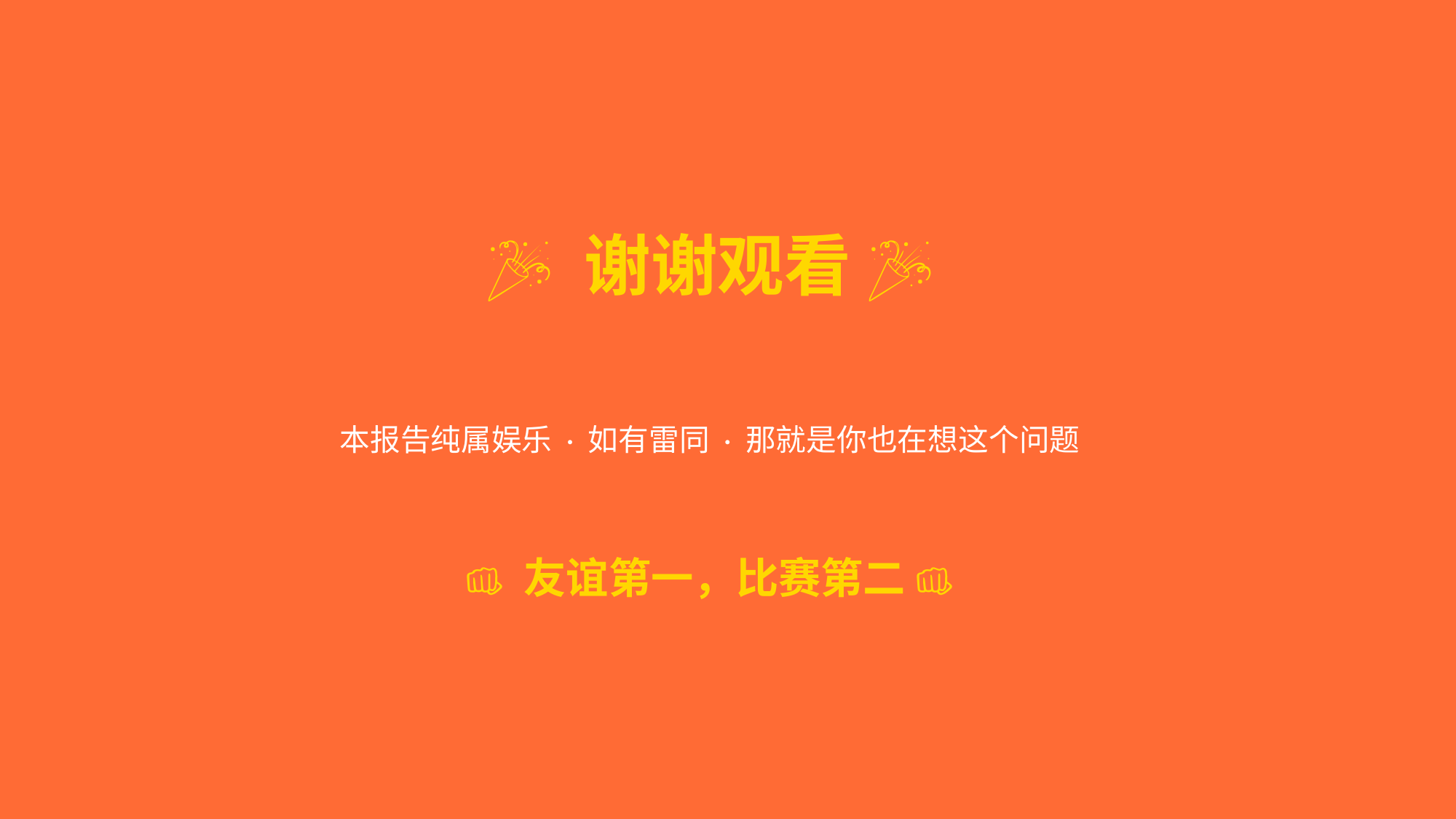

🎉 谢谢观看 🎉
本报告纯属娱乐 · 如有雷同 · 那就是你也在想这个问题
👊 友谊第一，比赛第二 👊